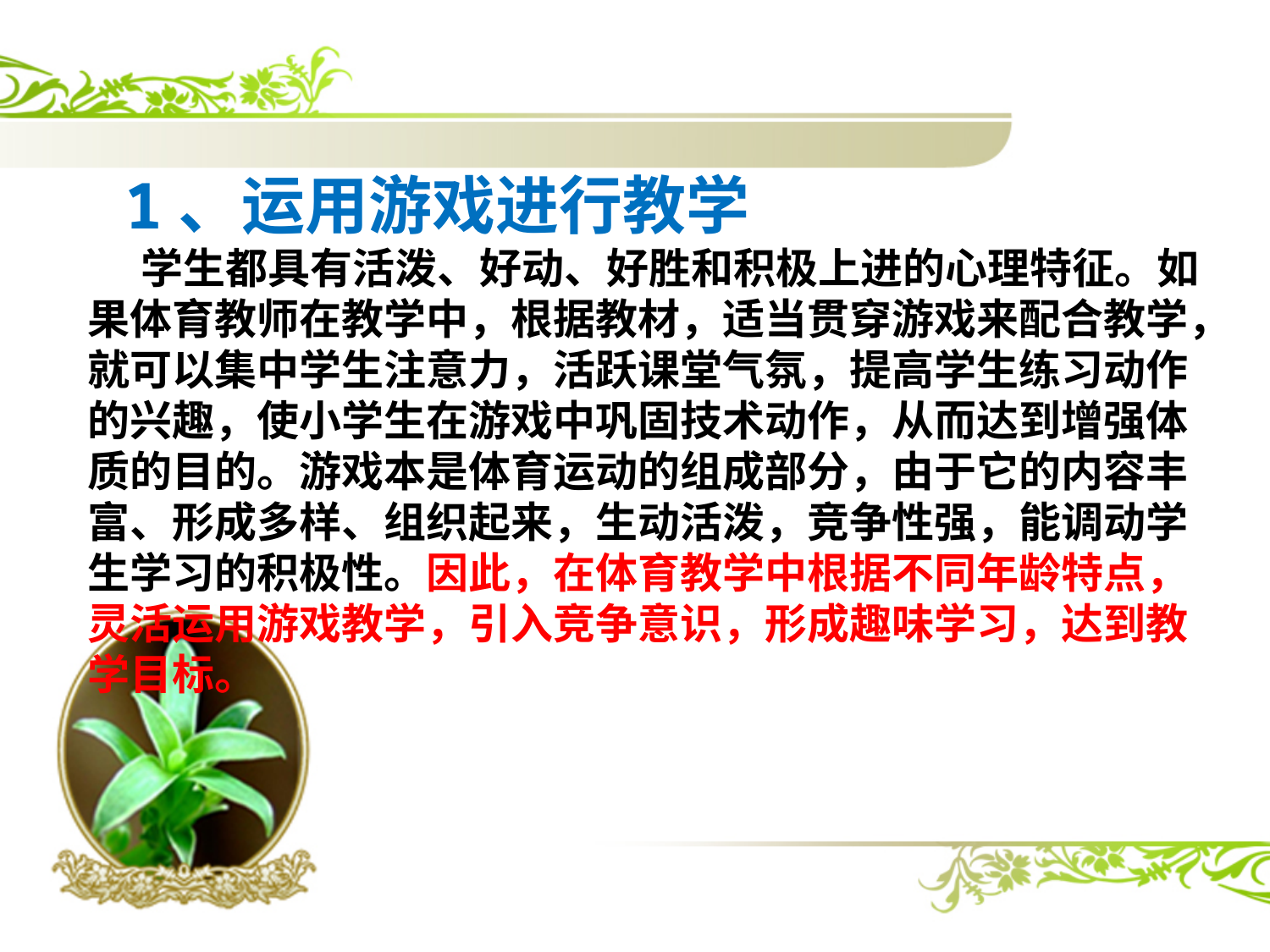

1、运用游戏进行教学
 学生都具有活泼、好动、好胜和积极上进的心理特征。如果体育教师在教学中，根据教材，适当贯穿游戏来配合教学，就可以集中学生注意力，活跃课堂气氛，提高学生练习动作的兴趣，使小学生在游戏中巩固技术动作，从而达到增强体质的目的。游戏本是体育运动的组成部分，由于它的内容丰富、形成多样、组织起来，生动活泼，竞争性强，能调动学生学习的积极性。因此，在体育教学中根据不同年龄特点，灵活运用游戏教学，引入竞争意识，形成趣味学习，达到教学目标。